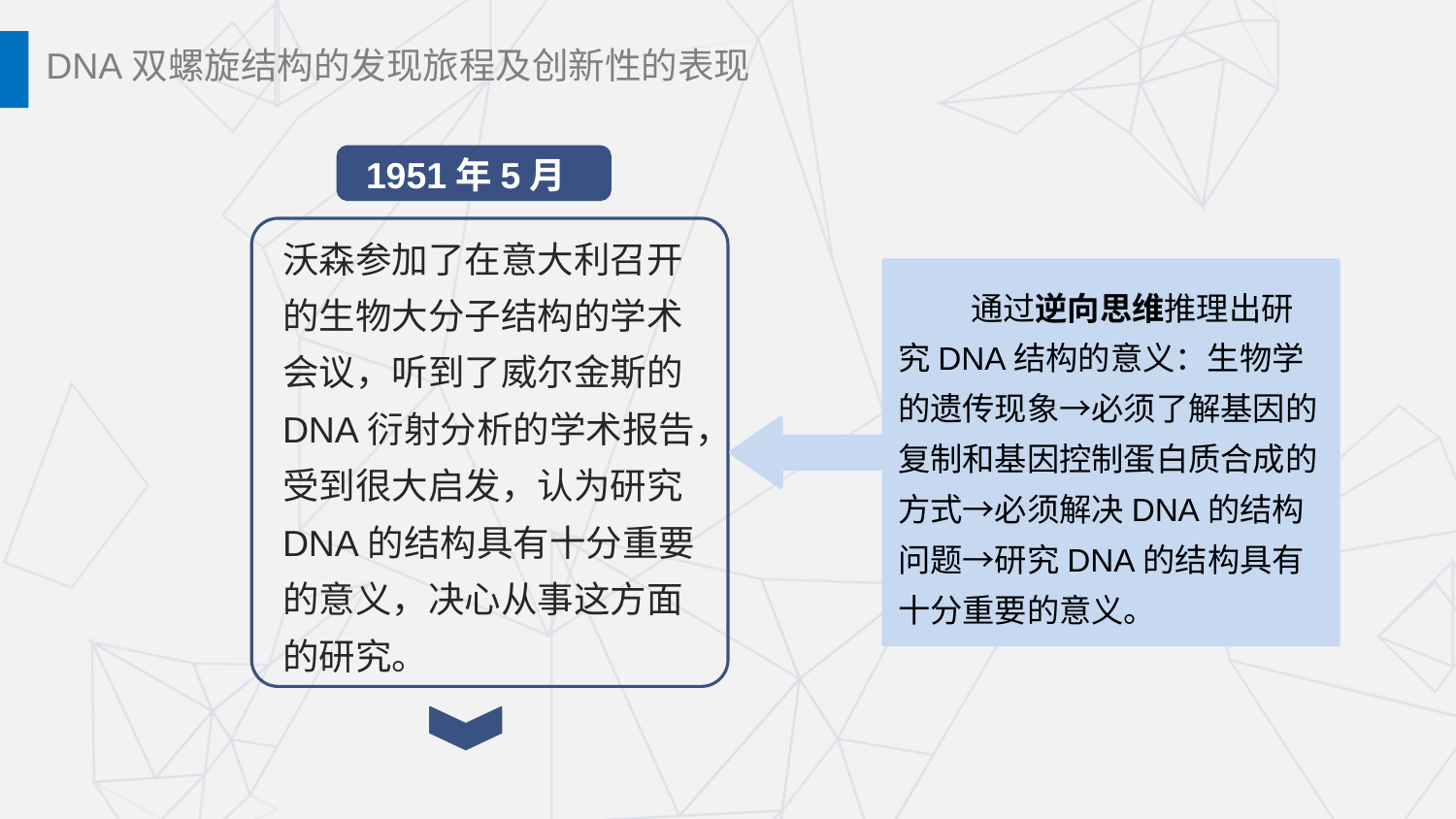

DNA双螺旋结构的发现旅程及创新性的表现
1951年5月

沃森参加了在意大利召开的生物大分子结构的学术会议，听到了威尔金斯的DNA衍射分析的学术报告，受到很大启发，认为研究DNA的结构具有十分重要的意义，决心从事这方面的研究。

通过逆向思维推理出研究DNA结构的意义：生物学的遗传现象→必须了解基因的复制和基因控制蛋白质合成的方式→必须解决DNA的结构问题→研究DNA的结构具有十分重要的意义。